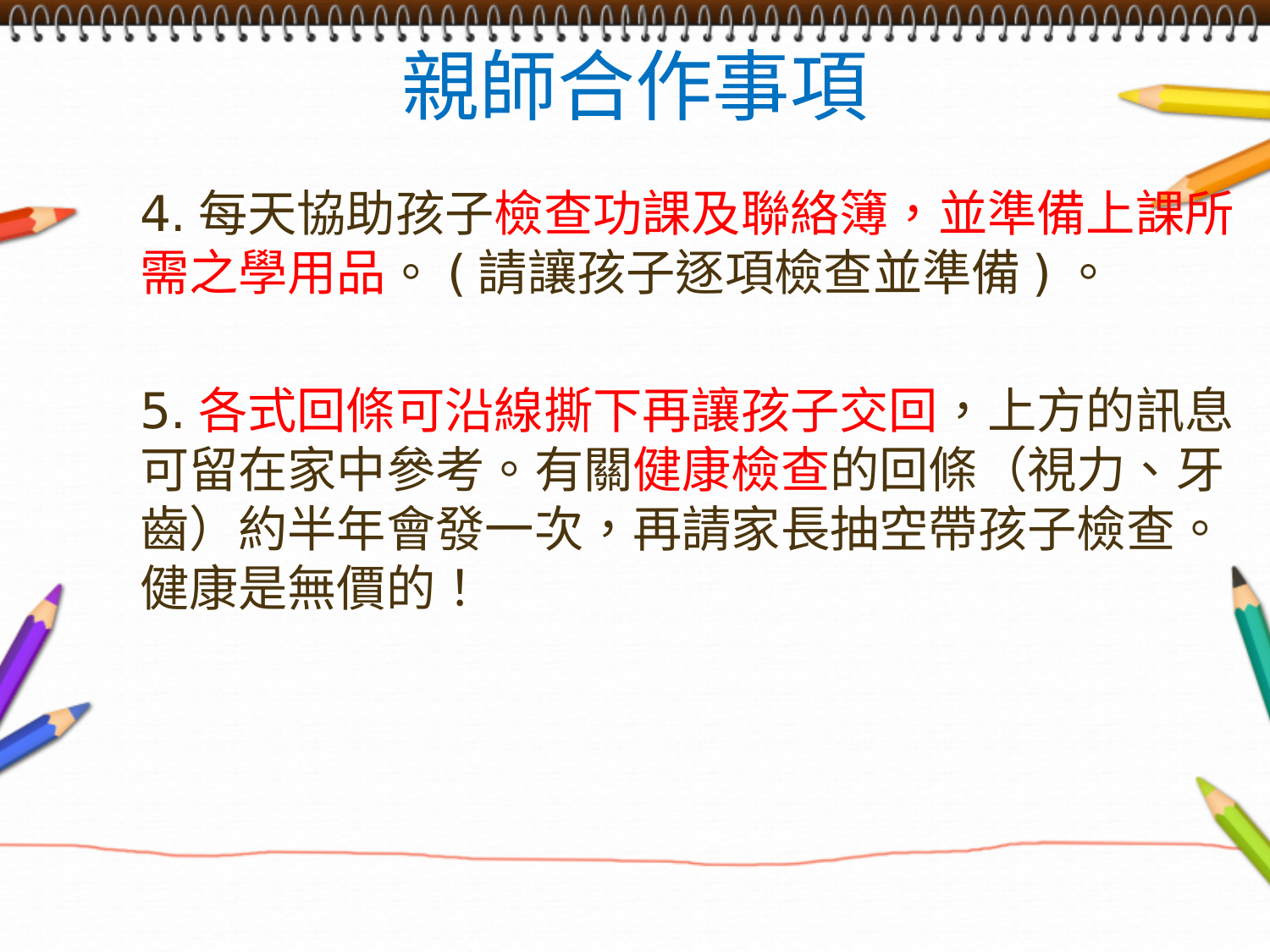

親師合作事項
4.每天協助孩子檢查功課及聯絡簿，並準備上課所需之學用品。(請讓孩子逐項檢查並準備)。

5.各式回條可沿線撕下再讓孩子交回，上方的訊息可留在家中參考。有關健康檢查的回條（視力、牙齒）約半年會發一次，再請家長抽空帶孩子檢查。健康是無價的！